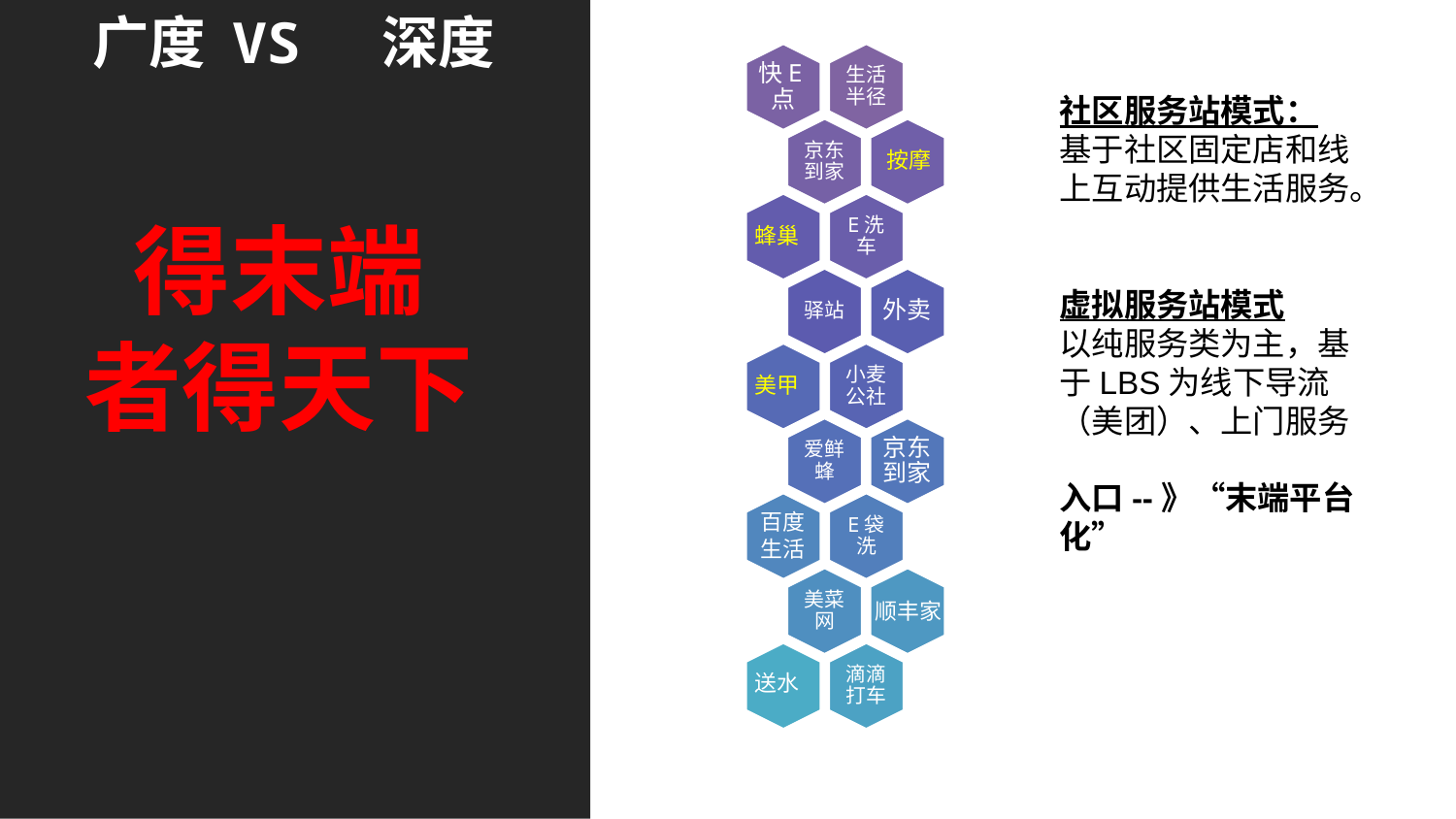

广度 VS  深度
生活半径
快E点
京东到家

E洗车

驿站
外卖
小麦公社

爱鲜蜂
京东到家
E袋洗

美菜网

滴滴打车

社区服务站模式：
基于社区固定店和线上互动提供生活服务。

虚拟服务站模式
以纯服务类为主，基于LBS为线下导流（美团）、上门服务

入口--》“末端平台化”

按摩
得末端
者得天下
蜂巢
美甲
百度
生活
顺丰家
送水